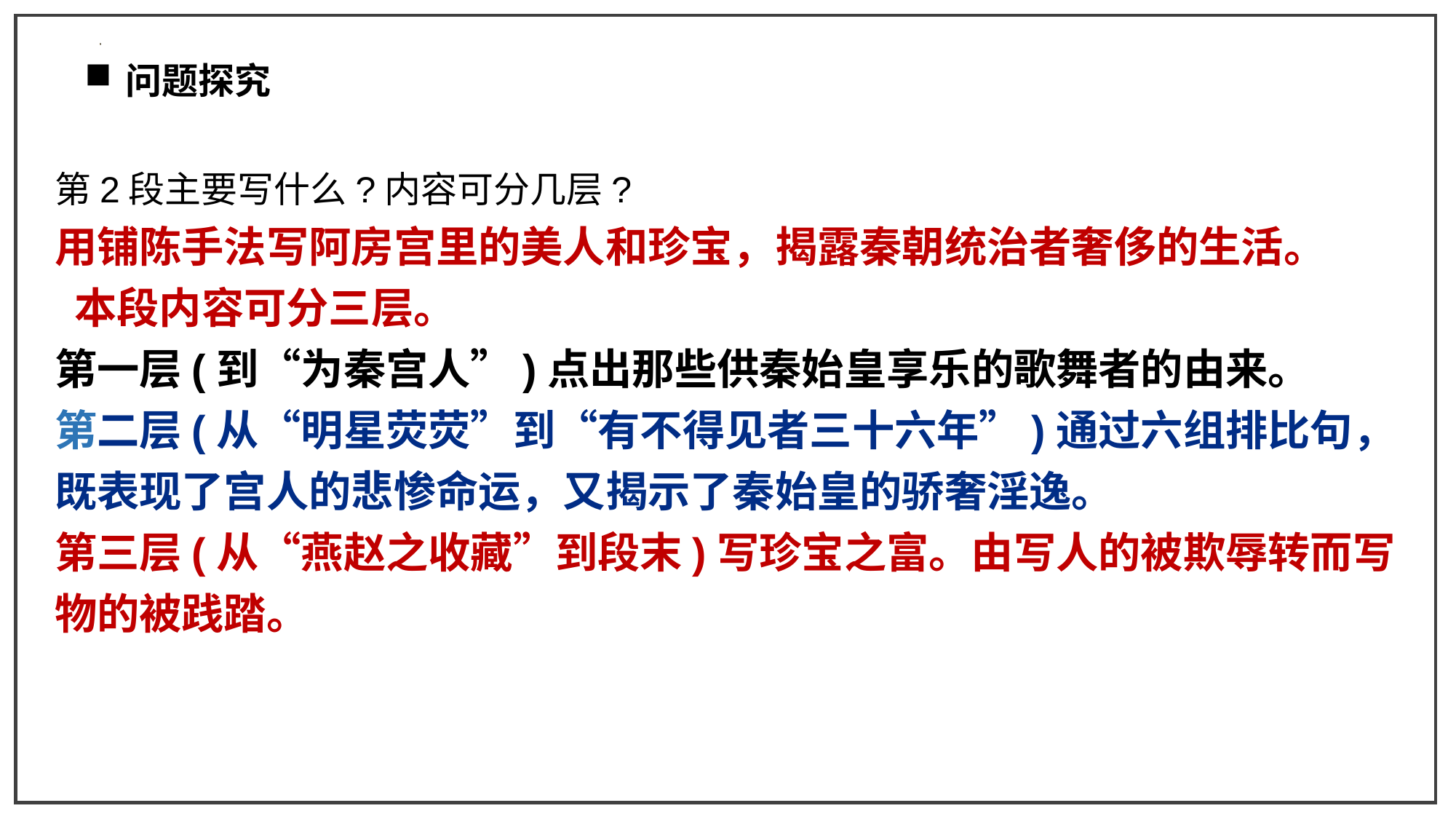

问题探究
第2段主要写什么?内容可分几层?
用铺陈手法写阿房宫里的美人和珍宝，揭露秦朝统治者奢侈的生活。
 本段内容可分三层。
第一层(到“为秦宫人”)点出那些供秦始皇享乐的歌舞者的由来。
第二层(从“明星荧荧”到“有不得见者三十六年”)通过六组排比句，既表现了宫人的悲惨命运，又揭示了秦始皇的骄奢淫逸。
第三层(从“燕赵之收藏”到段末)写珍宝之富。由写人的被欺辱转而写物的被践踏。